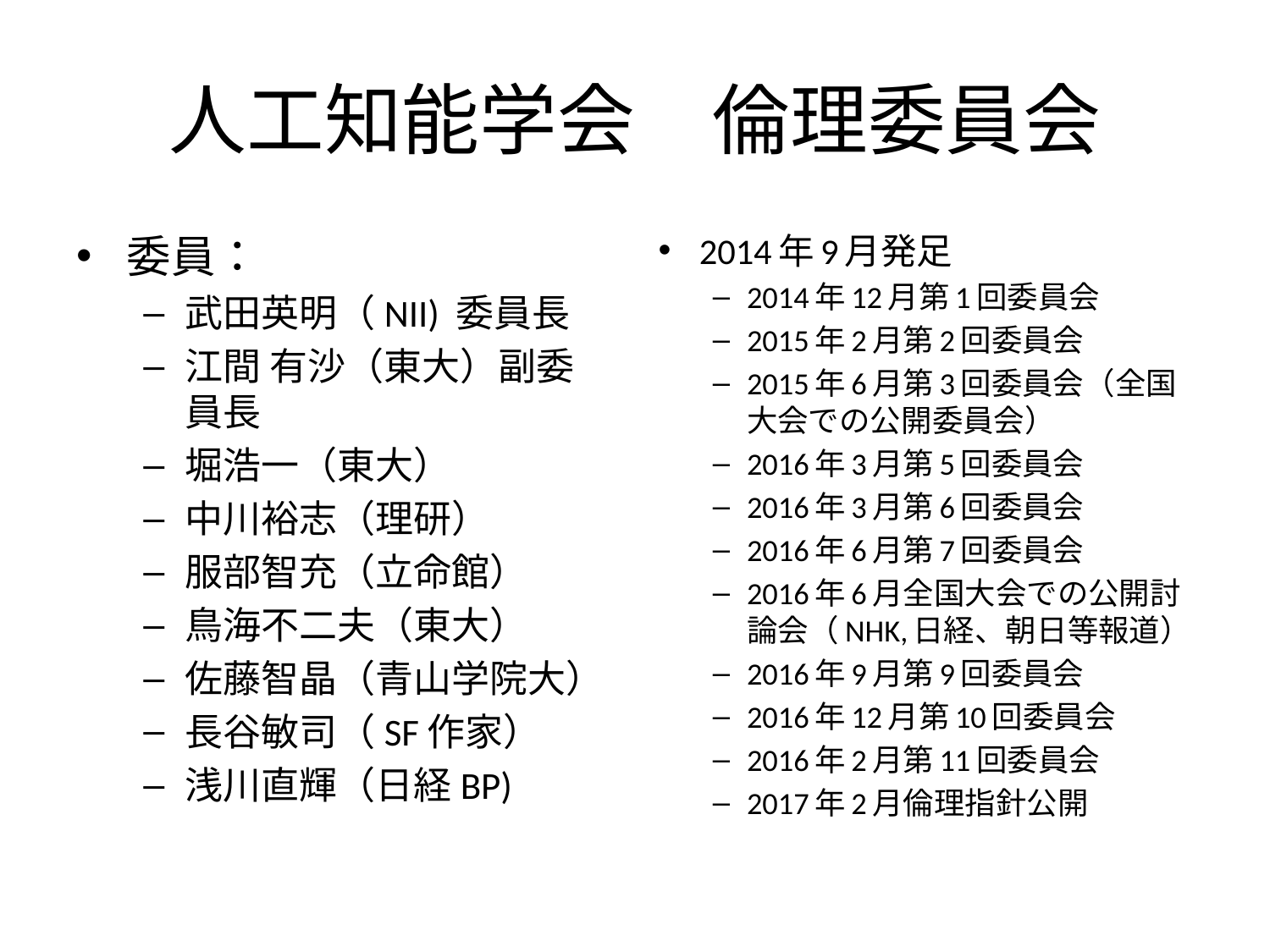

# 人工知能学会　倫理委員会
委員：
武田英明（NII) 委員長
江間 有沙（東大）副委員長
堀浩一（東大）
中川裕志（理研）
服部智充（立命館）
鳥海不二夫（東大）
佐藤智晶（青山学院大）
長谷敏司（SF作家）
浅川直輝（日経BP)

2014年9月発足
2014年12月第1回委員会
2015年2月第2回委員会
2015年6月第3回委員会（全国大会での公開委員会）
2016年3月第5回委員会
2016年3月第6回委員会
2016年6月第7回委員会
2016年6月全国大会での公開討論会（NHK,日経、朝日等報道）
2016年9月第9回委員会
2016年12月第10回委員会
2016年2月第11回委員会
2017年2月倫理指針公開